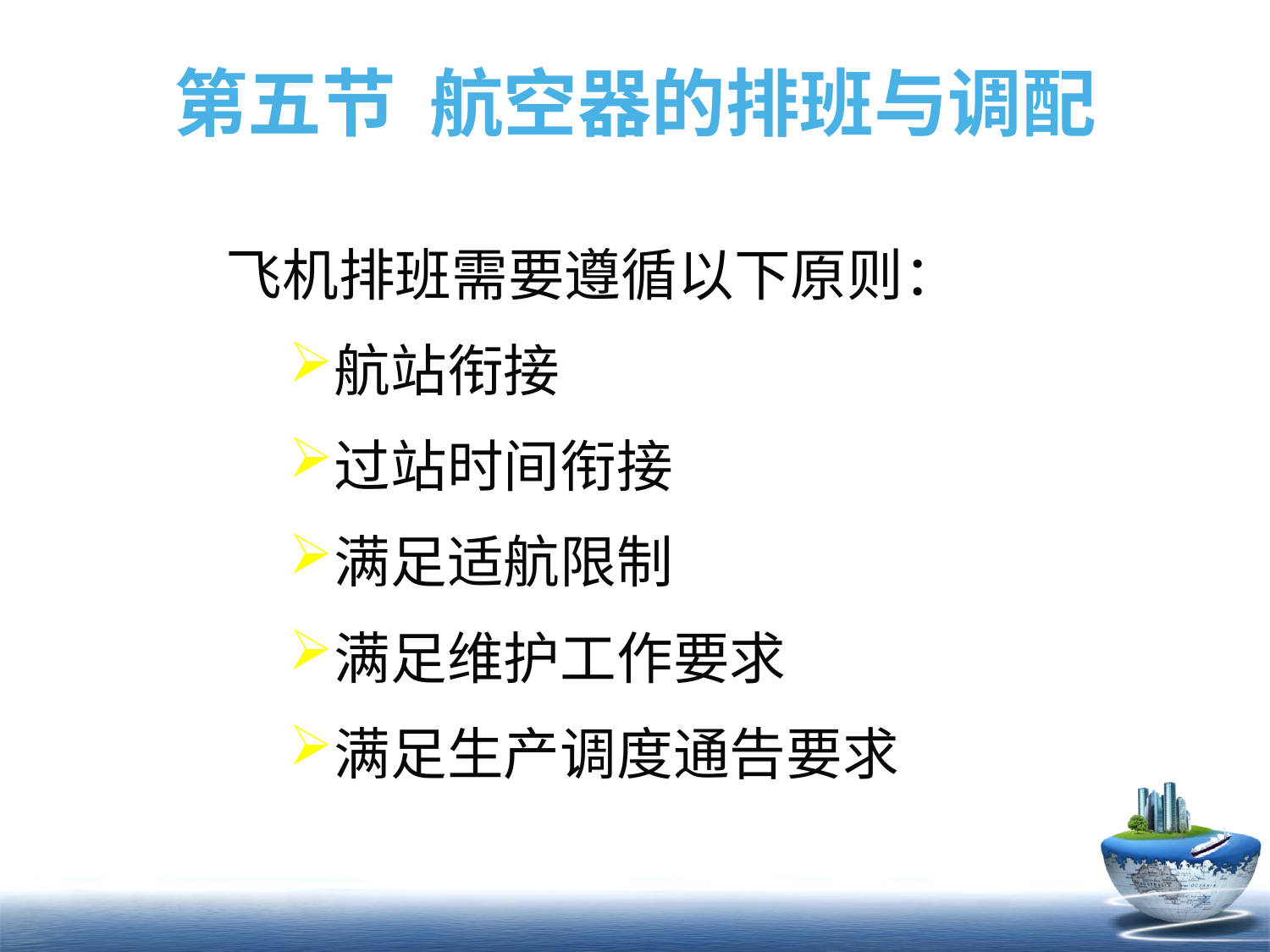

# 第五节  航空器的排班与调配
飞机排班需要遵循以下原则：
航站衔接
过站时间衔接
满足适航限制
满足维护工作要求
满足生产调度通告要求